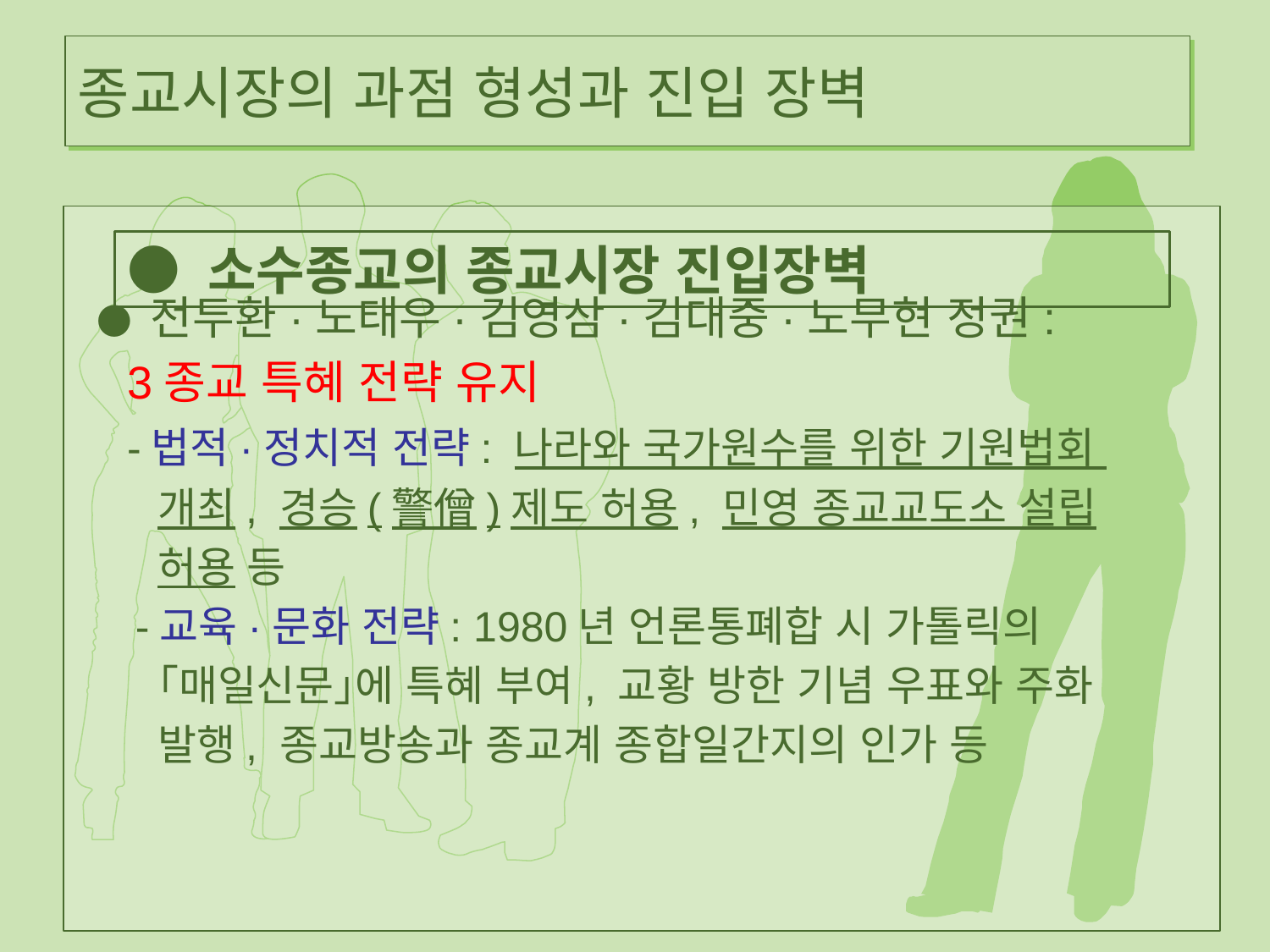

# 종교시장의 과점 형성과 진입 장벽

  ● 전두환·노태우·김영삼·김대중·노무현 정권:
    3종교 특혜 전략 유지
    -법적·정치적 전략: 나라와 국가원수를 위한 기원법회
      개최, 경승(警僧)제도 허용, 민영 종교교도소 설립
      허용 등
     -교육·문화 전략: 1980년 언론통폐합 시 가톨릭의
      ｢매일신문｣에 특혜 부여, 교황 방한 기념 우표와 주화
      발행, 종교방송과 종교계 종합일간지의 인가 등
● 소수종교의 종교시장 진입장벽